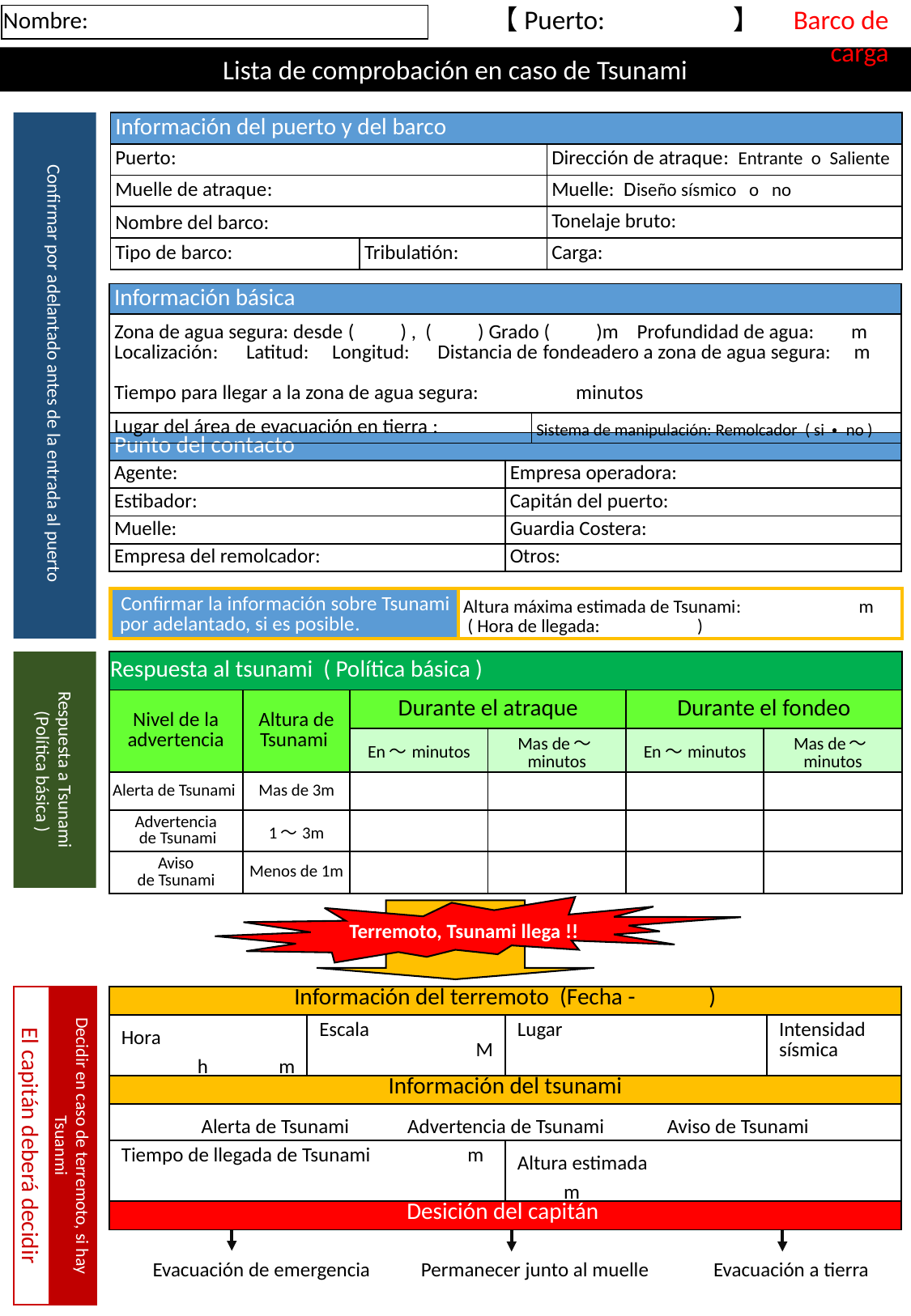

【Puerto:                    】　Barco de carga
| Nombre: |
| --- |
Lista de comprobación en caso de Tsunami
Confirmar por adelantado antes de la entrada al puerto
| Información del puerto y del barco |  |  |
| --- | --- | --- |
| Puerto: |  | Dirección de atraque: Entrante o Saliente |
| Muelle de atraque: |  | Muelle: Diseño sísmico o no |
| Nombre del barco: |  | Tonelaje bruto: |
| Tipo de barco: | Tribulatión: | Carga: |
| Información básica |  |
| --- | --- |
| Zona de agua segura: desde ( ) , ( ) Grado ( )m Profundidad de agua: m Localización: Latitud: Longitud: Distancia de fondeadero a zona de agua segura: m Tiempo para llegar a la zona de agua segura: minutos |  |
| Lugar del área de evacuación en tierra : | Sistema de manipulación: Remolcador ( si ・ no ) |
| Punto del contacto |  |
| --- | --- |
| Agente: | Empresa operadora: |
| Estibador: | Capitán del puerto: |
| Muelle: | Guardia Costera: |
| Empresa del remolcador: | Otros: |
| Confirmar la información sobre Tsunami por adelantado, si es posible. | Altura máxima estimada de Tsunami:　　 　　m ( Hora de llegada: ) |
| --- | --- |
Respuesta a Tsunami
 (Política básica )
| Respuesta al tsunami ( Política básica ) |  |  |  |  |  |
| --- | --- | --- | --- | --- | --- |
| Nivel de la advertencia | Altura de Tsunami | Durante el atraque |  | Durante el fondeo |  |
|  |  | En～minutos | Mas de～minutos | En～minutos | Mas de～minutos |
| Alerta de Tsunami | Mas de 3m |  |  |  |  |
| Advertencia de Tsunami | 1～3m |  |  |  |  |
| Aviso de Tsunami | Menos de 1m |  |  |  |  |

Terremoto, Tsunami llega !!
El capitán deberá decidir
Decidir en caso de terremoto, si hay Tsuanmi
| Información del terremoto (Fecha - ) |  |  |  |
| --- | --- | --- | --- |
| Hora　 　　　h　　　m | Escala M | Lugar | Intensidad sísmica |
| Información del tsunami |  |  |  |
| Alerta de Tsunami 　Advertencia de Tsunami 　 Aviso de Tsunami |  |  |  |
| Tiempo de llegada de Tsunami m |  | Altura estimada 　　　 　　　　　 　　m |  |
| Desición del capitán |  |  |  |
Evacuación de emergencia           Permanecer junto al muelle              Evacuación a tierra